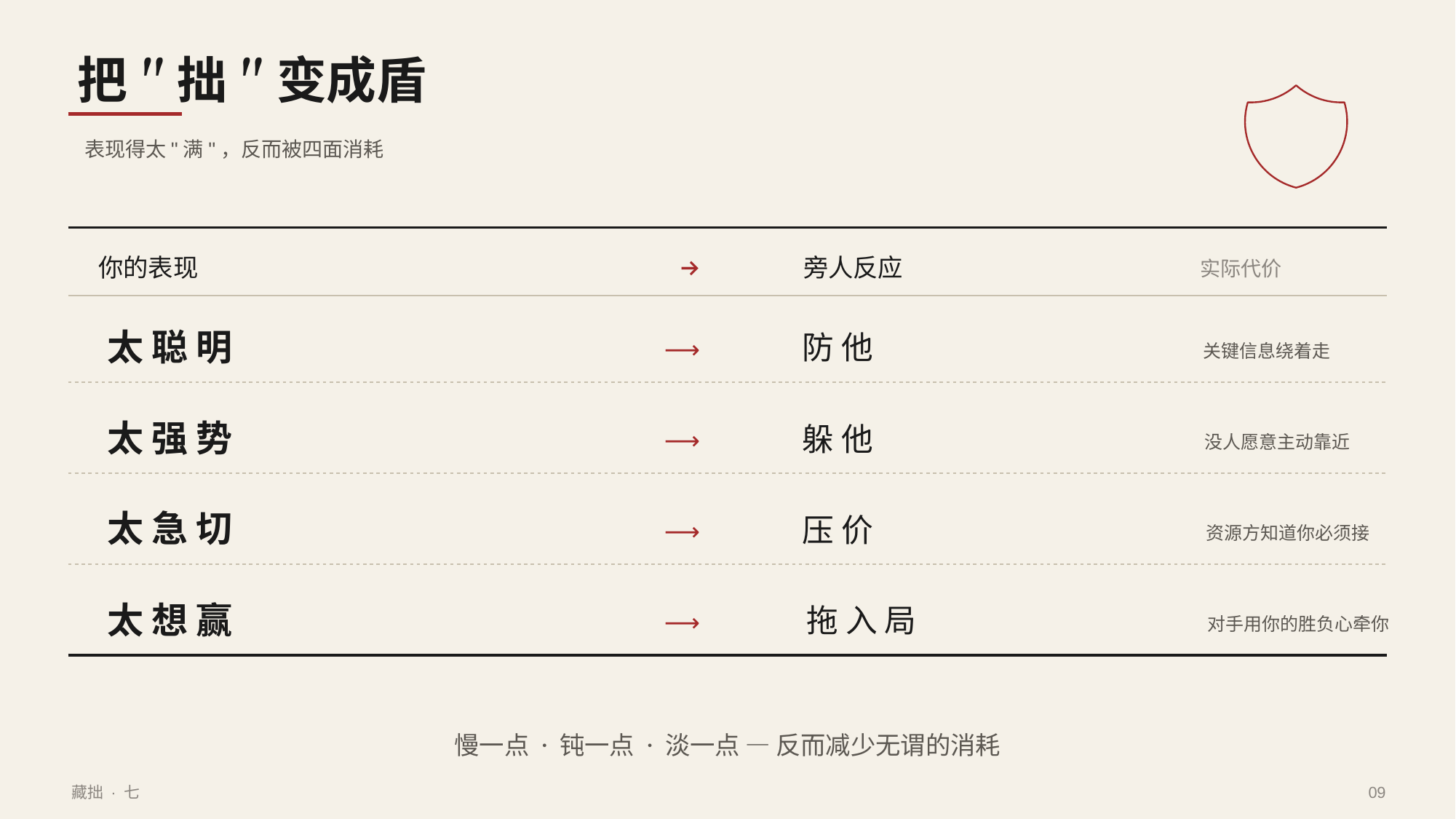

把"拙"变成盾

表现得太"满"，反而被四面消耗

你的表现
→
旁人反应
实际代价

太 聪 明
防 他
⟶
关键信息绕着走

太 强 势
躲 他
⟶
没人愿意主动靠近

太 急 切
压 价
⟶
资源方知道你必须接

太 想 赢
拖 入 局
⟶
对手用你的胜负心牵你

慢一点 · 钝一点 · 淡一点 — 反而减少无谓的消耗
藏拙 · 七
09